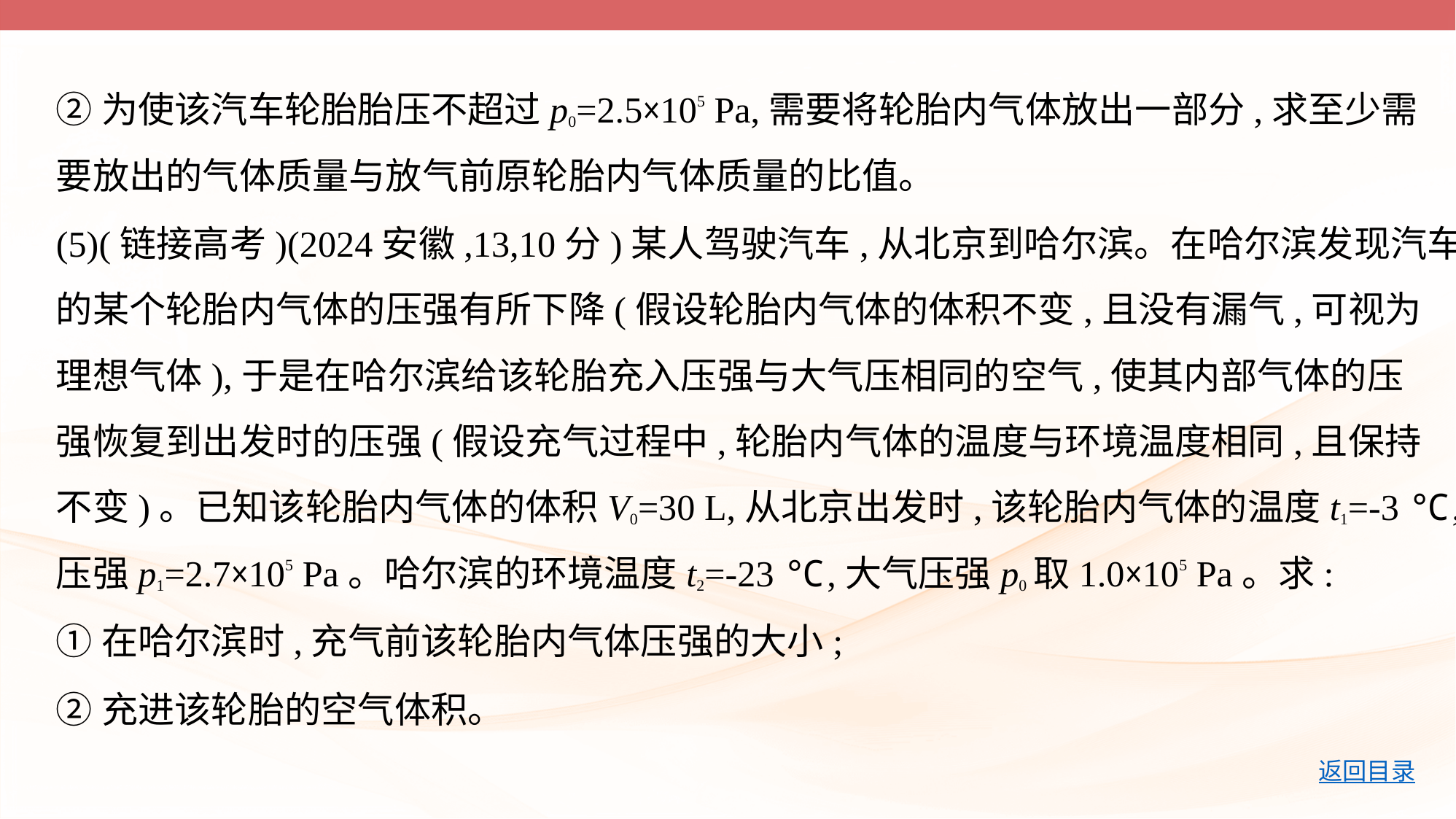

②为使该汽车轮胎胎压不超过p0=2.5×105 Pa,需要将轮胎内气体放出一部分,求至少需
要放出的气体质量与放气前原轮胎内气体质量的比值。
(5)(链接高考)(2024安徽,13,10分)某人驾驶汽车,从北京到哈尔滨。在哈尔滨发现汽车
的某个轮胎内气体的压强有所下降(假设轮胎内气体的体积不变,且没有漏气,可视为
理想气体),于是在哈尔滨给该轮胎充入压强与大气压相同的空气,使其内部气体的压
强恢复到出发时的压强(假设充气过程中,轮胎内气体的温度与环境温度相同,且保持
不变)。已知该轮胎内气体的体积V0=30 L,从北京出发时,该轮胎内气体的温度t1=-3 ℃,
压强p1=2.7×105 Pa。哈尔滨的环境温度t2=-23 ℃,大气压强p0取1.0×105 Pa。求:
①在哈尔滨时,充气前该轮胎内气体压强的大小;
②充进该轮胎的空气体积。